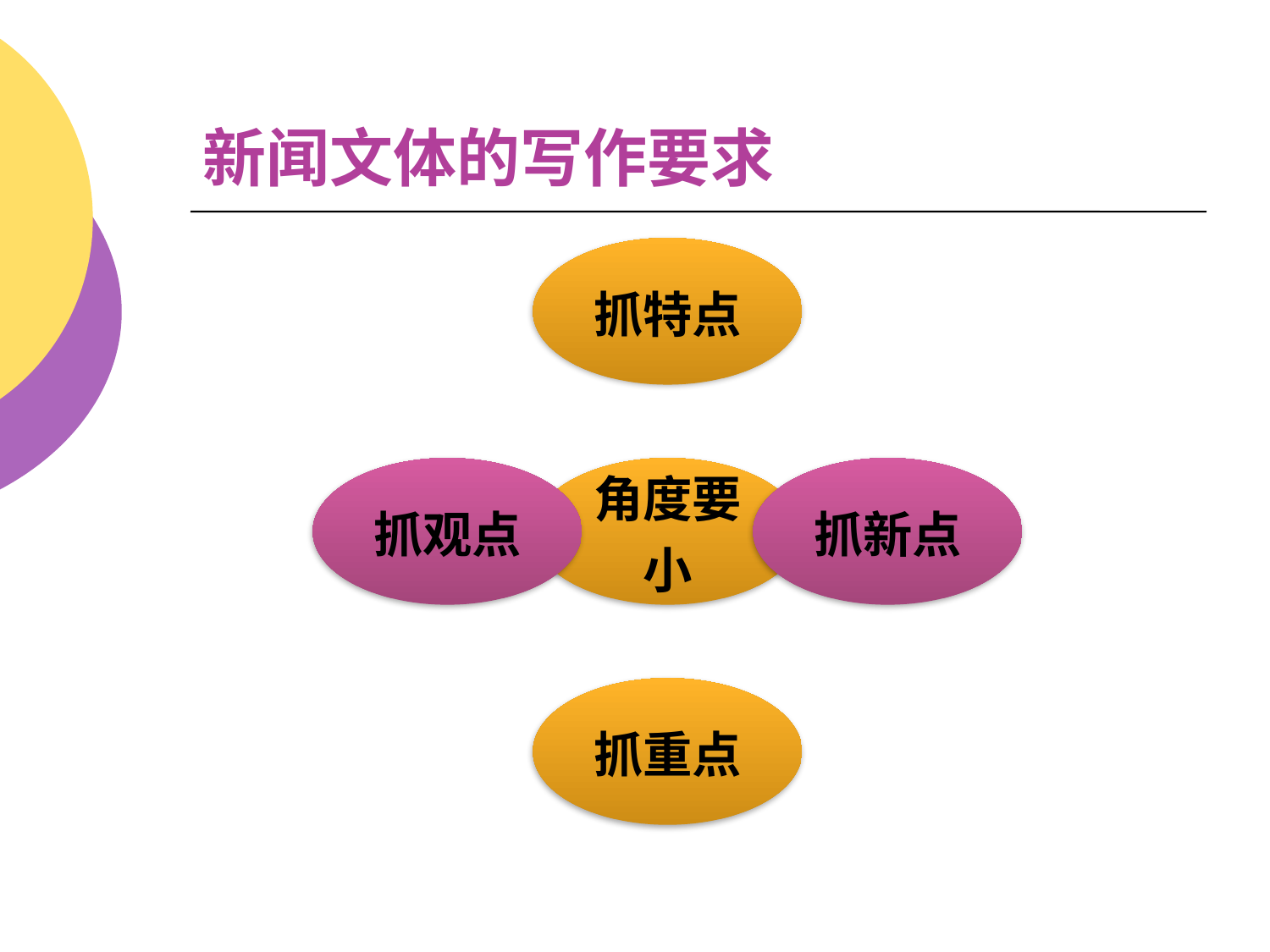

# 新闻文体的写作要求
角度要小
抓特点
抓新点
抓重点
抓观点